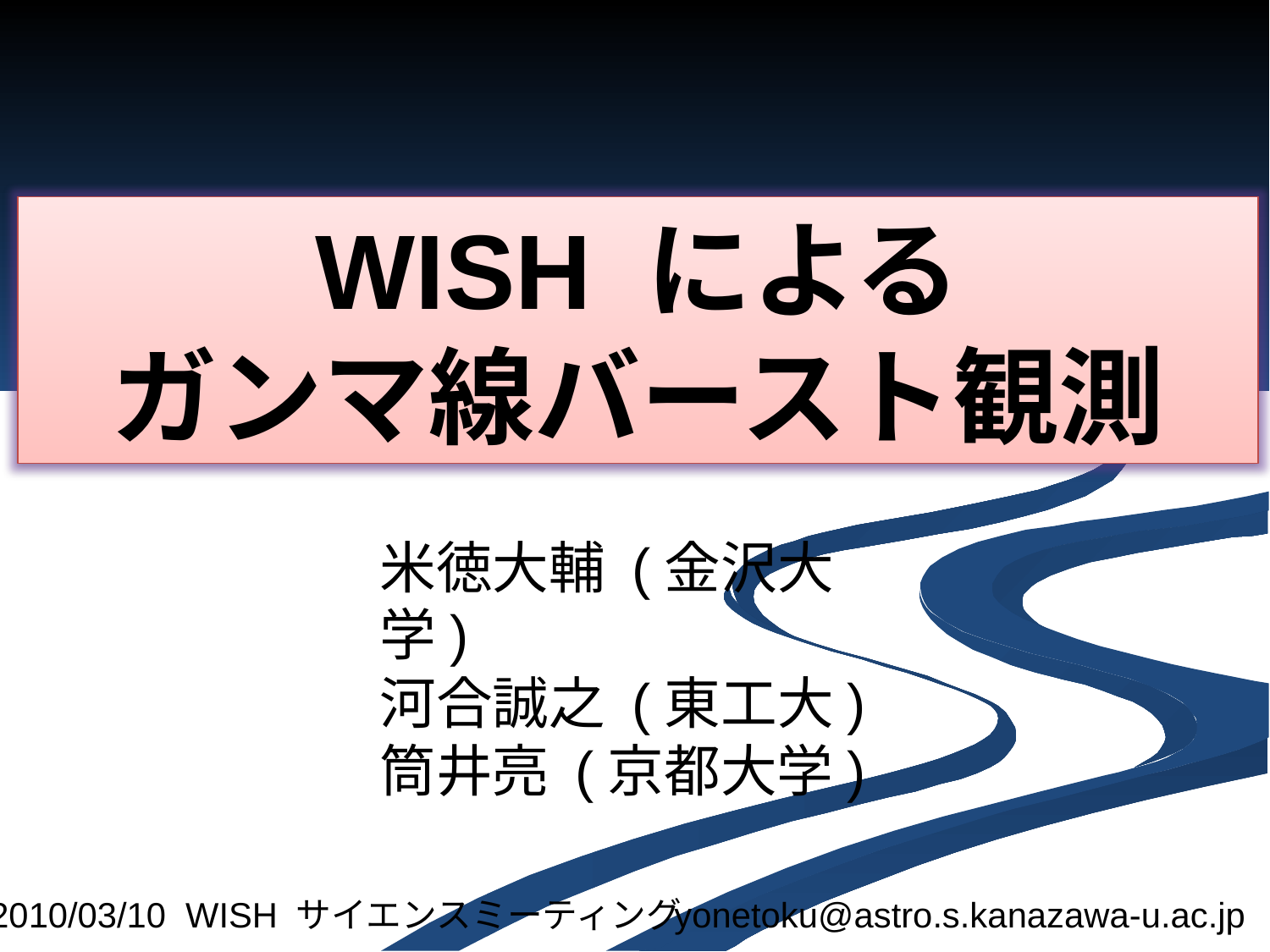

WISH による
ガンマ線バースト観測
米徳大輔 (金沢大学)
河合誠之 (東工大)
筒井亮 (京都大学)
2010/03/10  WISH サイエンスミーティング
yonetoku@astro.s.kanazawa-u.ac.jp